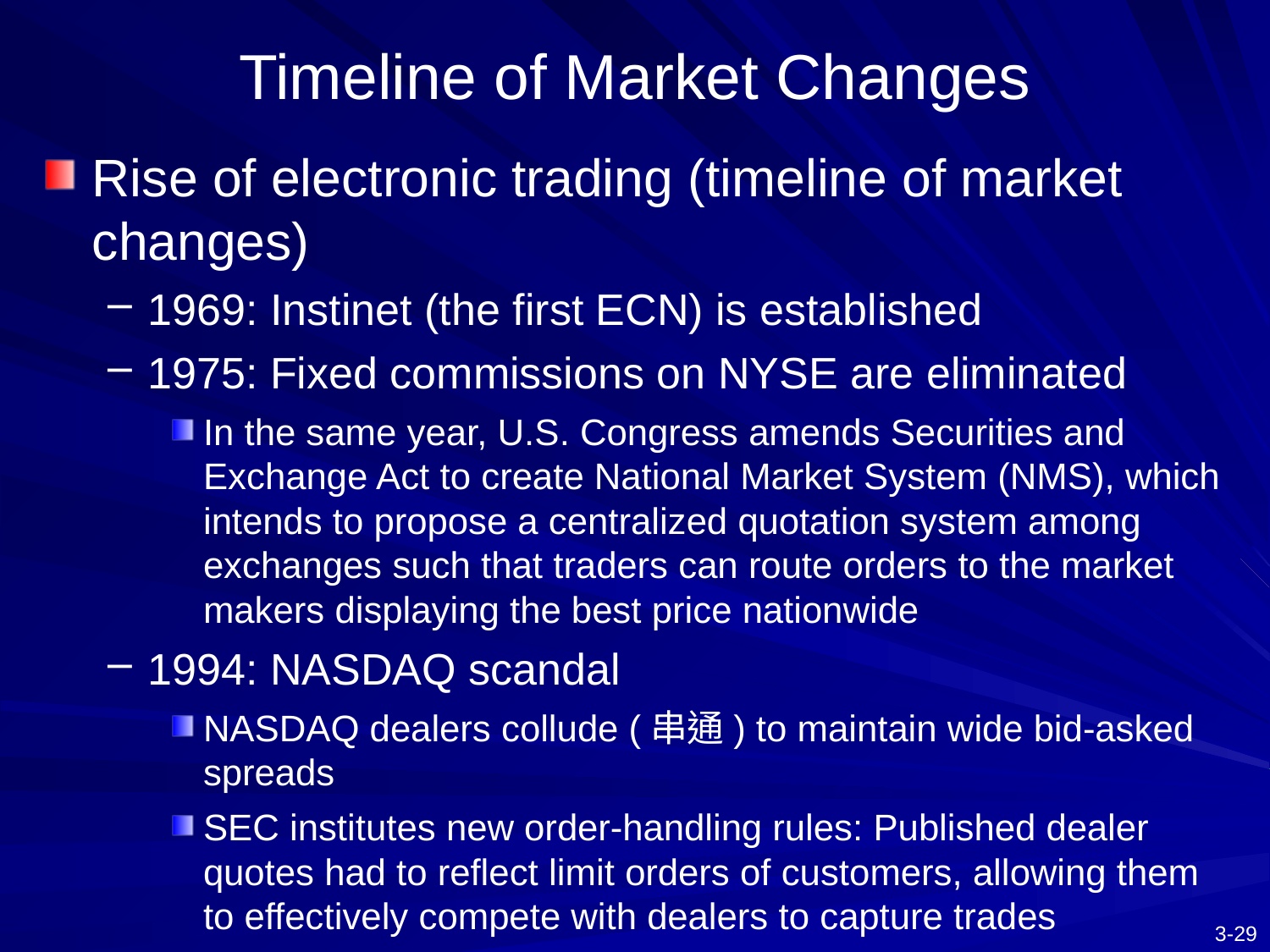

# Timeline of Market Changes
Rise of electronic trading (timeline of market changes)
1969: Instinet (the first ECN) is established
1975: Fixed commissions on NYSE are eliminated
In the same year, U.S. Congress amends Securities and Exchange Act to create National Market System (NMS), which intends to propose a centralized quotation system among exchanges such that traders can route orders to the market makers displaying the best price nationwide
1994: NASDAQ scandal
NASDAQ dealers collude (串通) to maintain wide bid-asked spreads
SEC institutes new order-handling rules: Published dealer quotes had to reflect limit orders of customers, allowing them to effectively compete with dealers to capture trades